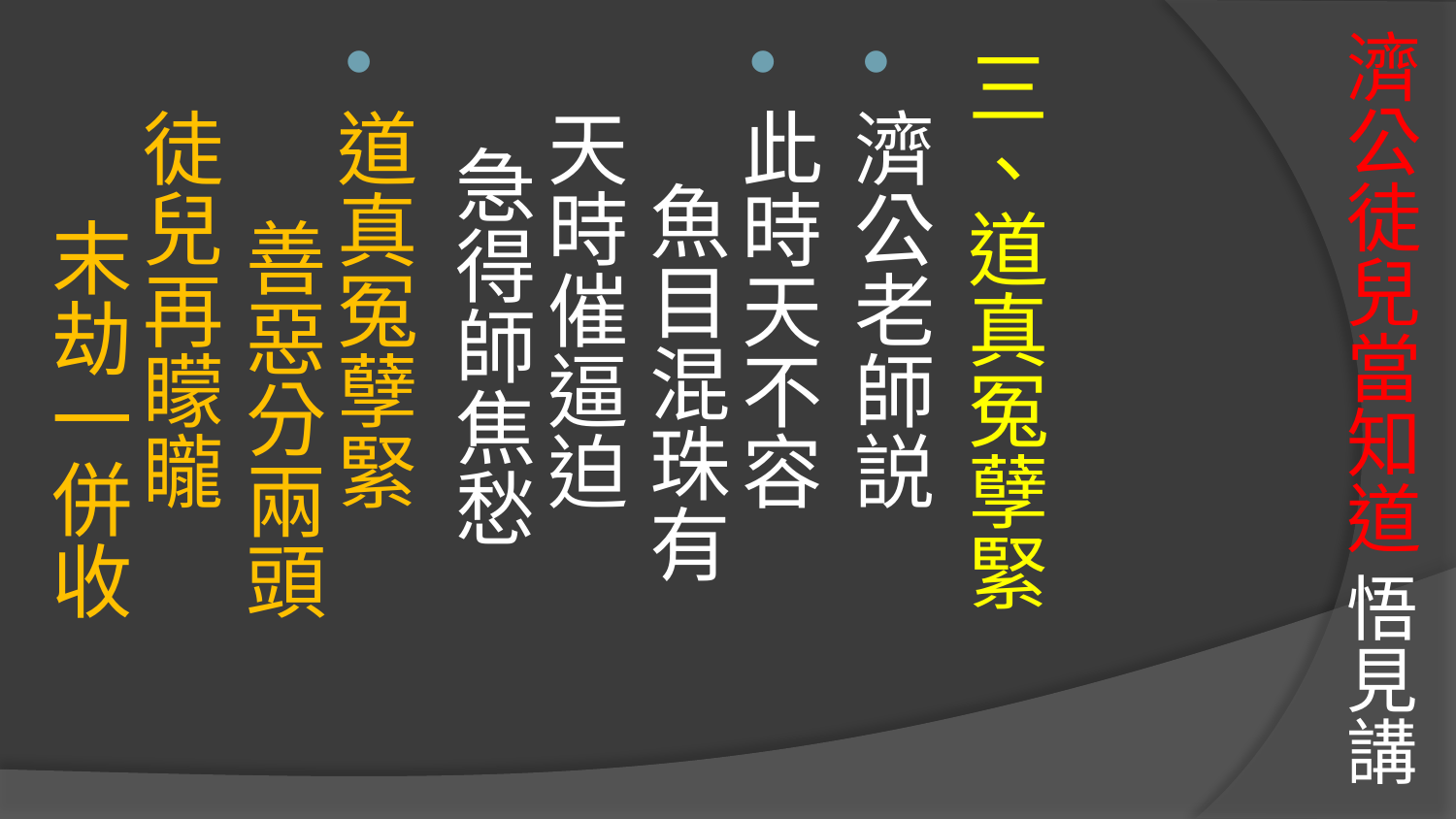

# 濟公徒兒當知道 悟見講
三、道真冤孽緊
濟公老師説
此時天不容                   魚目混珠有
天時催逼迫                 急得師焦愁
道真冤孽緊                     善惡分兩頭
徒兒再矇矓                     末劫一併收